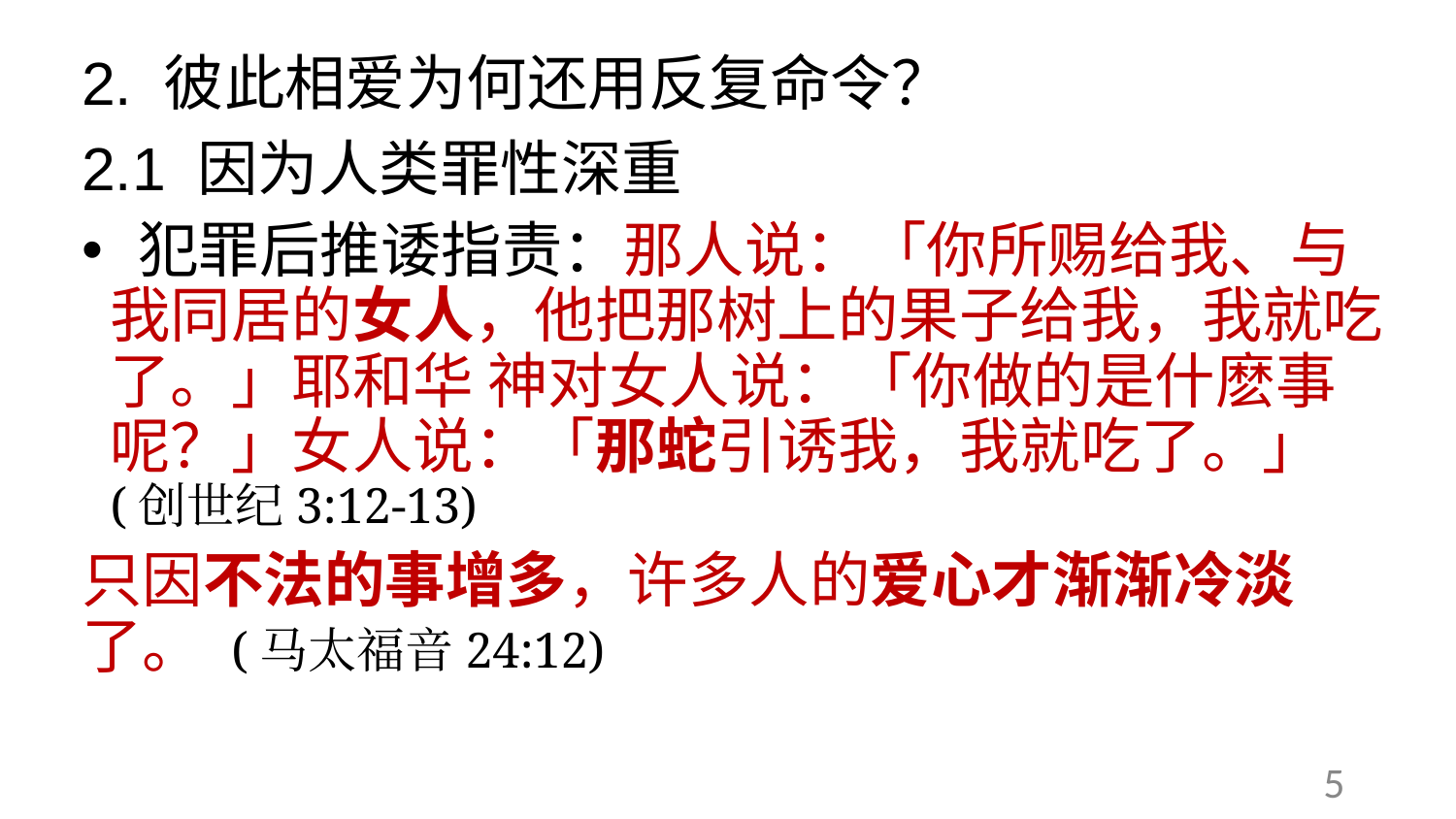

# 2. 彼此相爱为何还用反复命令？
2.1 因为人类罪性深重
 犯罪后推诿指责：那人说：「你所赐给我、与我同居的女人，他把那树上的果子给我，我就吃了。」耶和华 神对女人说：「你做的是什麽事呢？」女人说：「那蛇引诱我，我就吃了。」 (创世纪3:12-13)
只因不法的事增多，许多人的爱心才渐渐冷淡了。 (马太福音24:12)
5